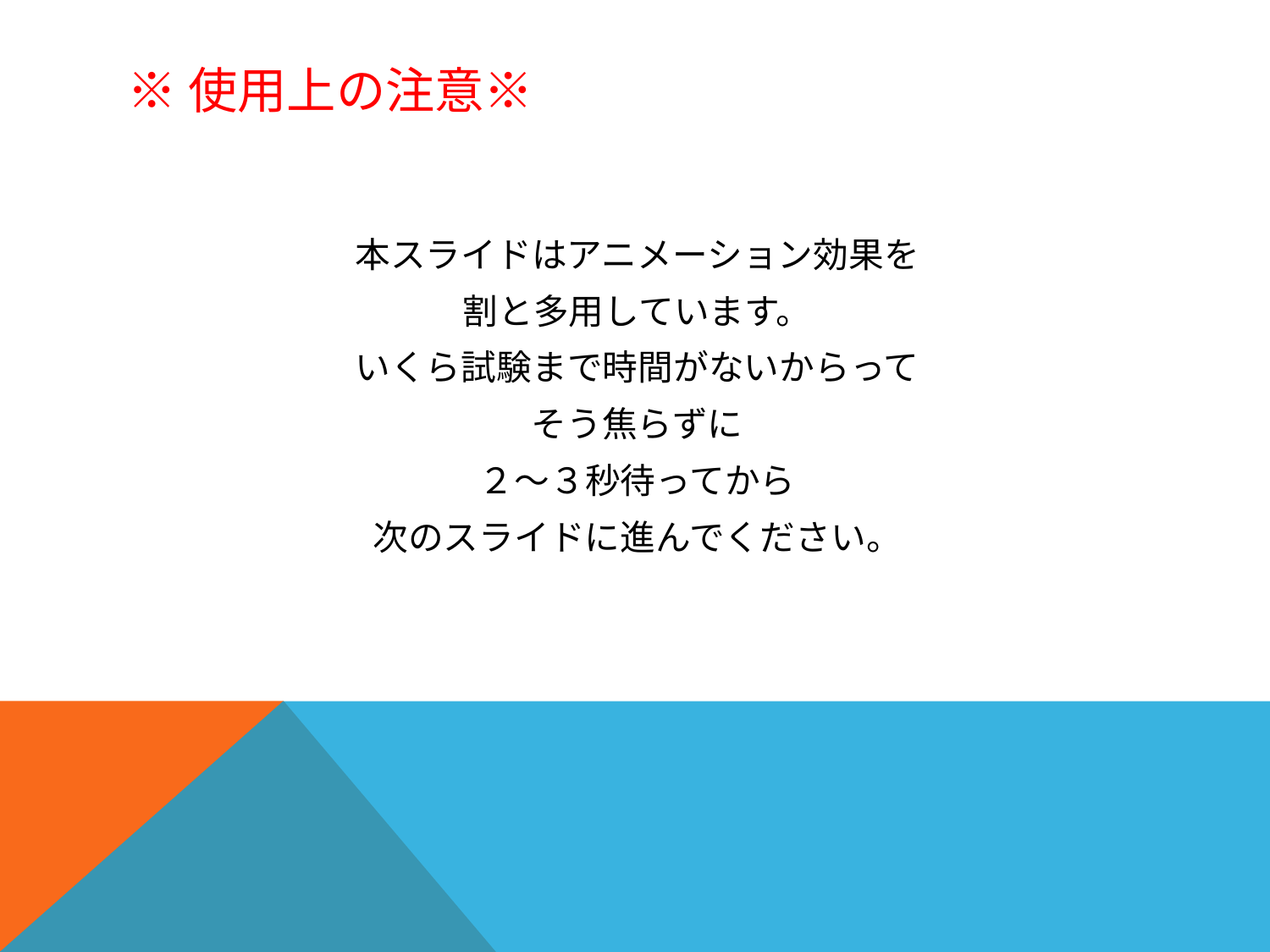

# ※使用上の注意※
本スライドはアニメーション効果を
割と多用しています。
いくら試験まで時間がないからって
そう焦らずに
２～３秒待ってから
次のスライドに進んでください。